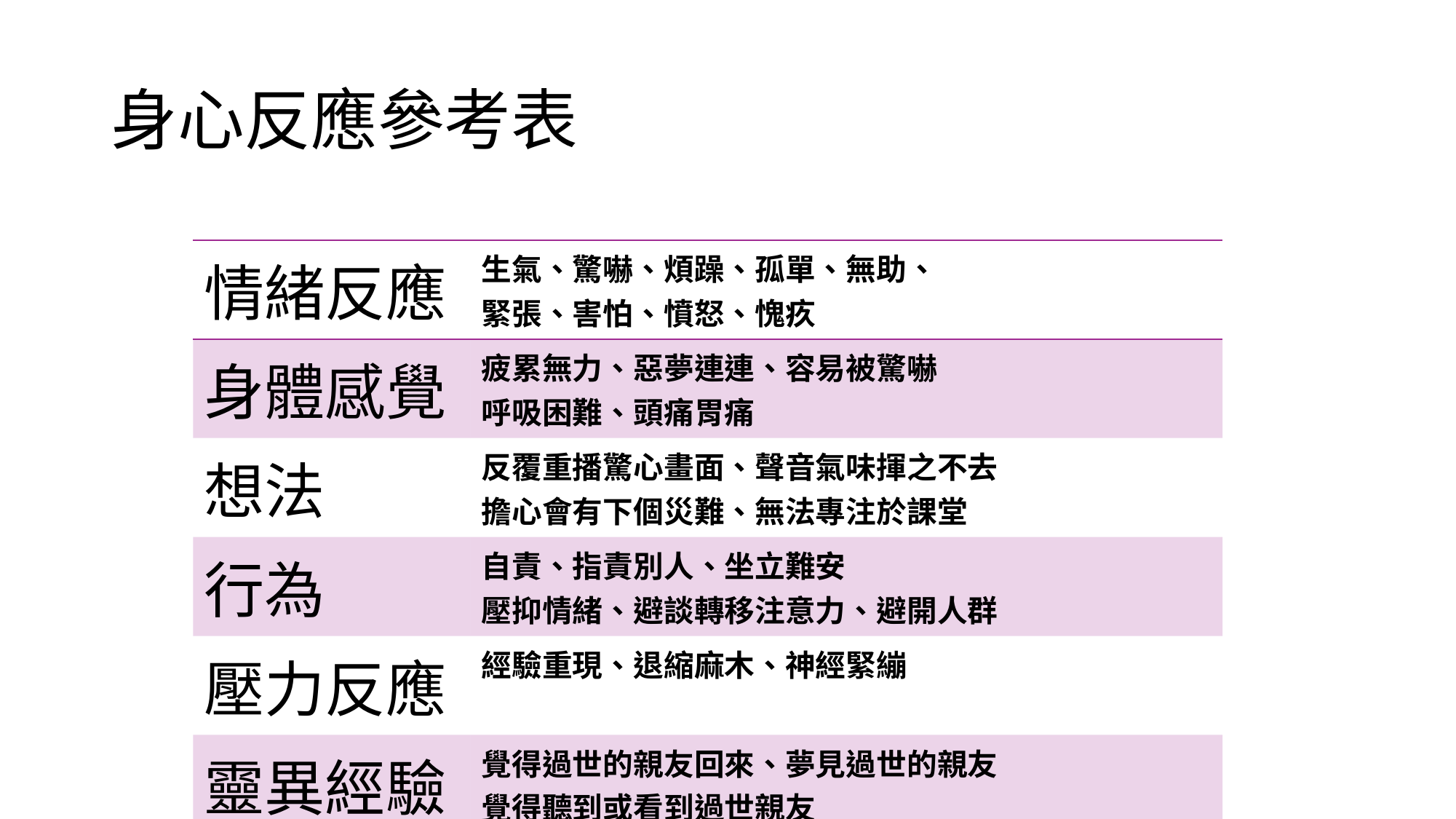

# 身心反應參考表
| 情緒反應 | 生氣、驚嚇、煩躁、孤單、無助、 緊張、害怕、憤怒、愧疚 |
| --- | --- |
| 身體感覺 | 疲累無力、惡夢連連、容易被驚嚇 呼吸困難、頭痛胃痛 |
| 想法 | 反覆重播驚心畫面、聲音氣味揮之不去 擔心會有下個災難、無法專注於課堂 |
| 行為 | 自責、指責別人、坐立難安 壓抑情緒、避談轉移注意力、避開人群 |
| 壓力反應 | 經驗重現、退縮麻木、神經緊繃 |
| 靈異經驗 | 覺得過世的親友回來、夢見過世的親友 覺得聽到或看到過世親友 |